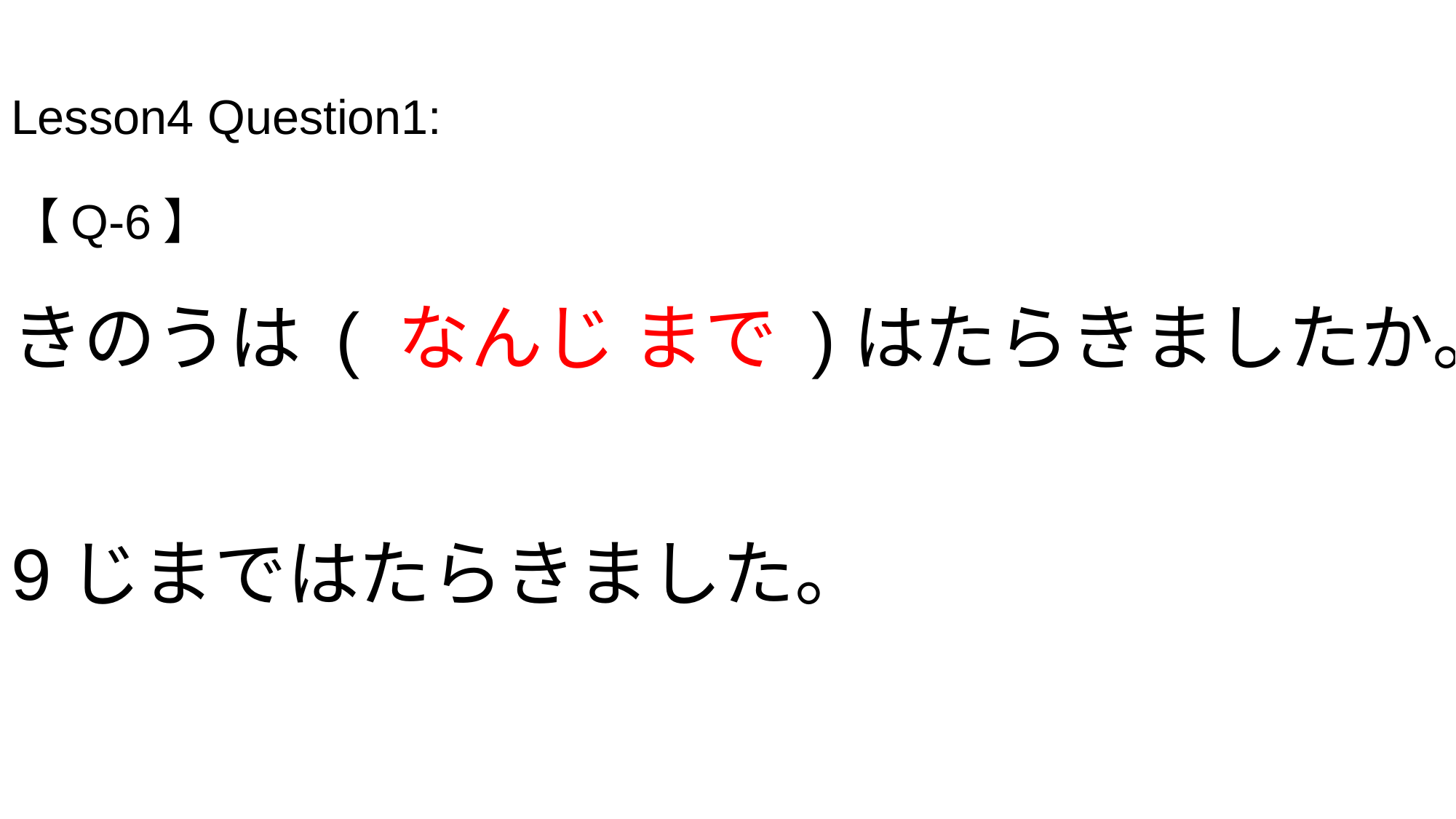

# Lesson4 Question1: 【Q-6】 きのうは ( なんじ まで )はたらきましたか。 　 9じまではたらきました。